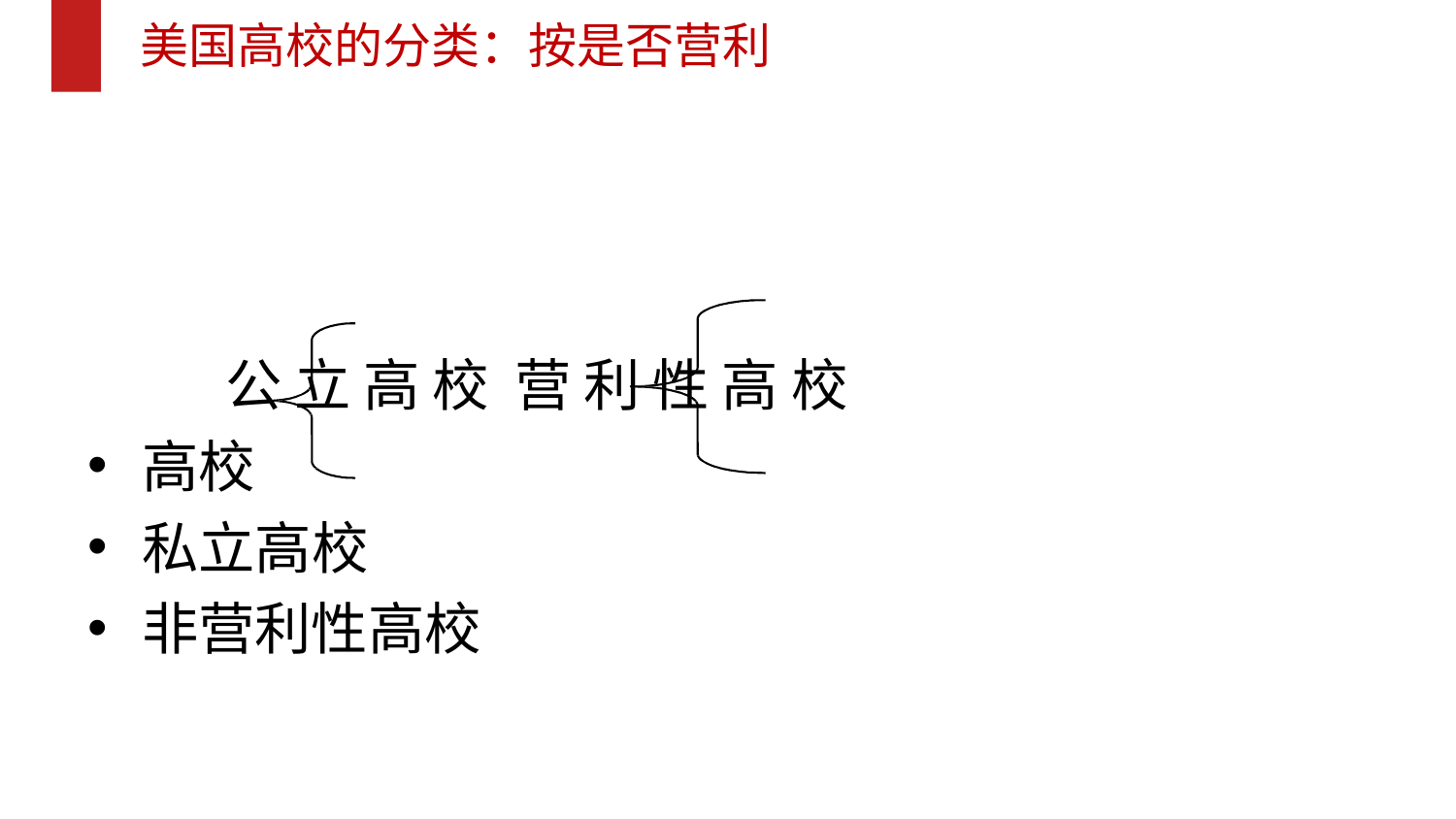

# 美国高校的分类：按是否营利

          公 立 高 校 营 利 性 高 校
高校
私立高校
非营利性高校